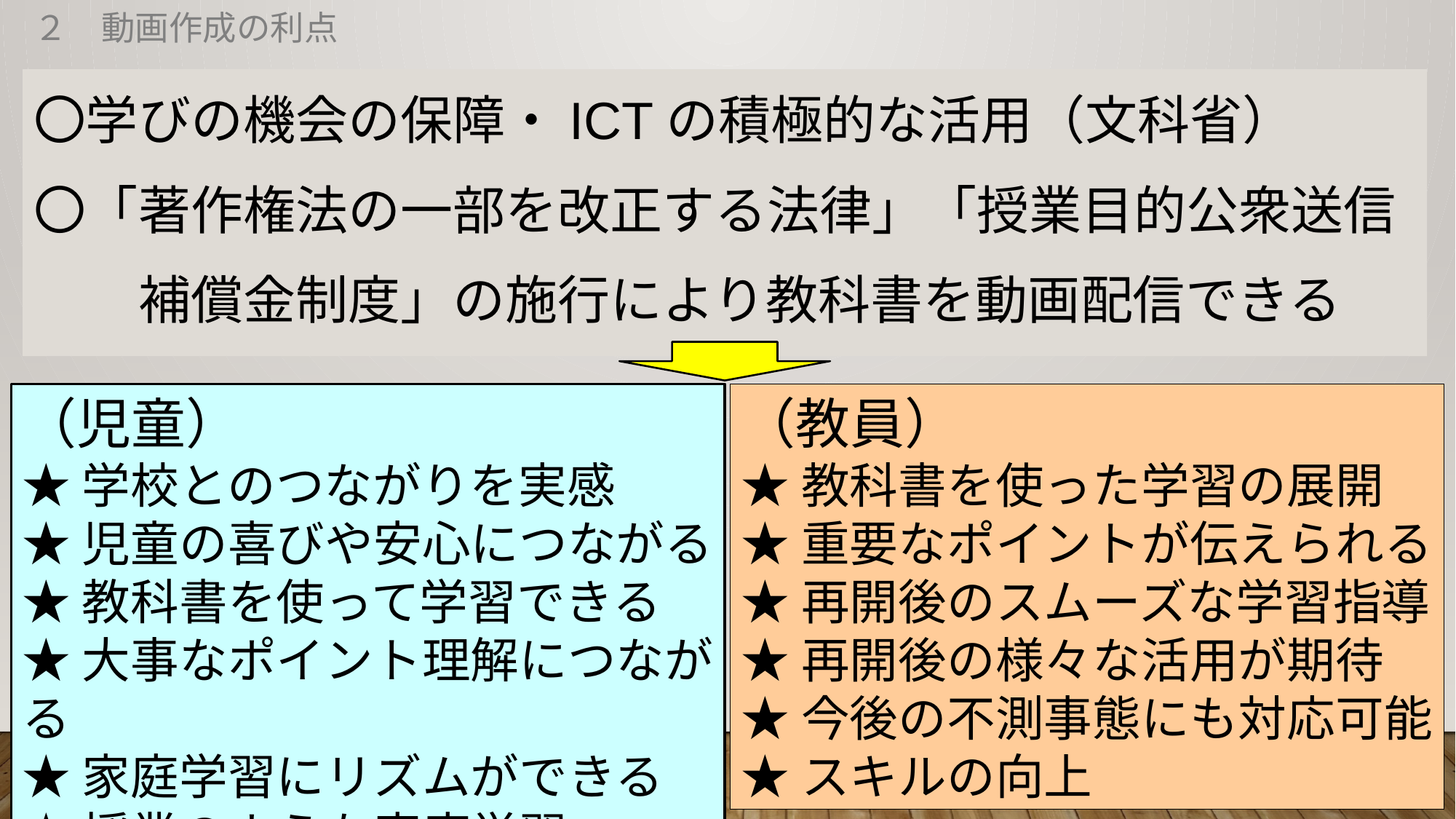

# ２　動画作成の利点
〇学びの機会の保障・ICTの積極的な活用（文科省）
〇「著作権法の一部を改正する法律」「授業目的公衆送信
　　補償金制度」の施行により教科書を動画配信できる

（児童）
★学校とのつながりを実感
★児童の喜びや安心につながる
★教科書を使って学習できる
★大事なポイント理解につながる
★家庭学習にリズムができる
★授業のような家庭学習
（教員）
★教科書を使った学習の展開
★重要なポイントが伝えられる
★再開後のスムーズな学習指導
★再開後の様々な活用が期待
★今後の不測事態にも対応可能
★スキルの向上